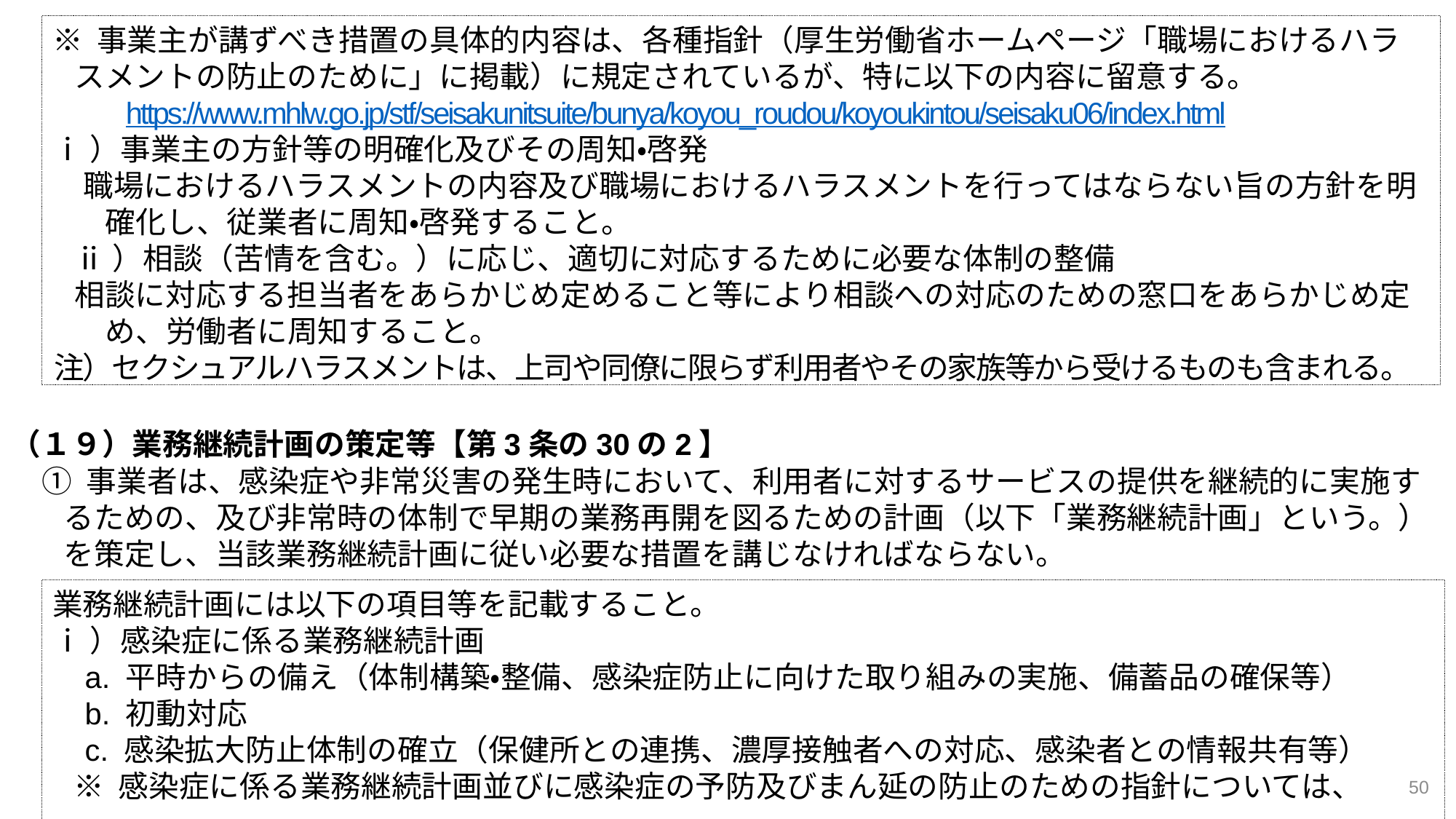

※ 事業主が講ずべき措置の具体的内容は、各種指針（厚生労働省ホームページ「職場におけるハラスメントの防止のために」に掲載）に規定されているが、特に以下の内容に留意する。
https://www.mhlw.go.jp/stf/seisakunitsuite/bunya/koyou_roudou/koyoukintou/seisaku06/index.html
ⅰ）事業主の方針等の明確化及びその周知・啓発
職場におけるハラスメントの内容及び職場におけるハラスメントを行ってはならない旨の方針を明確化し、従業者に周知・啓発すること。
ⅱ）相談（苦情を含む。）に応じ、適切に対応するために必要な体制の整備
相談に対応する担当者をあらかじめ定めること等により相談への対応のための窓口をあらかじめ定め、労働者に周知すること。
注）セクシュアルハラスメントは、上司や同僚に限らず利用者やその家族等から受けるものも含まれる。

（１９）業務継続計画の策定等【第3条の30の2】
① 事業者は、感染症や非常災害の発生時において、利用者に対するサービスの提供を継続的に実施するための、及び非常時の体制で早期の業務再開を図るための計画（以下「業務継続計画」という。）を策定し、当該業務継続計画に従い必要な措置を講じなければならない。
業務継続計画には以下の項目等を記載すること。
ⅰ）感染症に係る業務継続計画
a. 平時からの備え（体制構築・整備、感染症防止に向けた取り組みの実施、備蓄品の確保等）
b. 初動対応
c. 感染拡大防止体制の確立（保健所との連携、濃厚接触者への対応、感染者との情報共有等）
※ 感染症に係る業務継続計画並びに感染症の予防及びまん延の防止のための指針については、

50